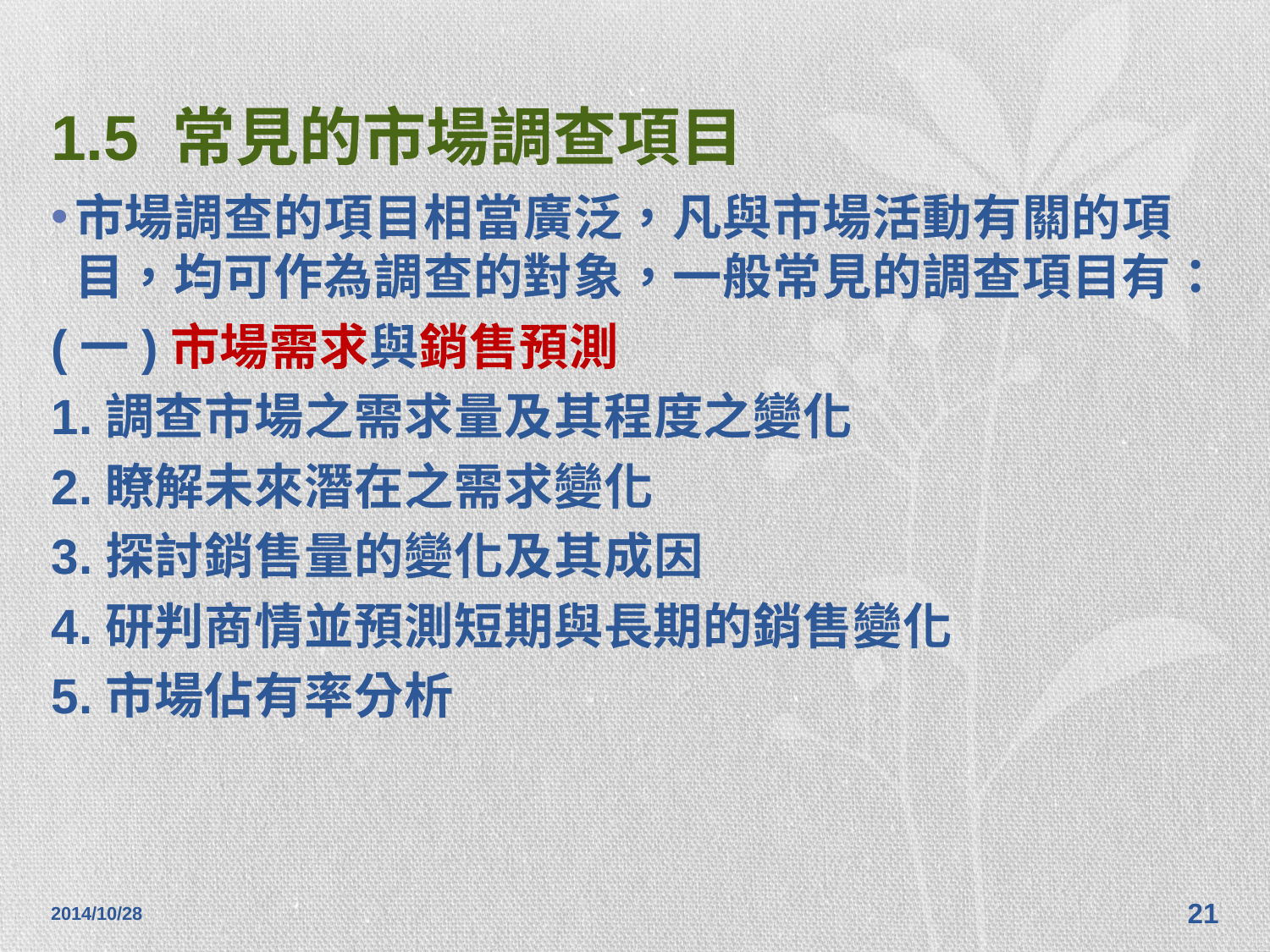

# 1.5 常見的市場調查項目
市場調查的項目相當廣泛，凡與市場活動有關的項目，均可作為調查的對象，一般常見的調查項目有：
(一)市場需求與銷售預測
1.調查市場之需求量及其程度之變化
2.瞭解未來潛在之需求變化
3.探討銷售量的變化及其成因
4.研判商情並預測短期與長期的銷售變化
5.市場佔有率分析

2014/10/28
21